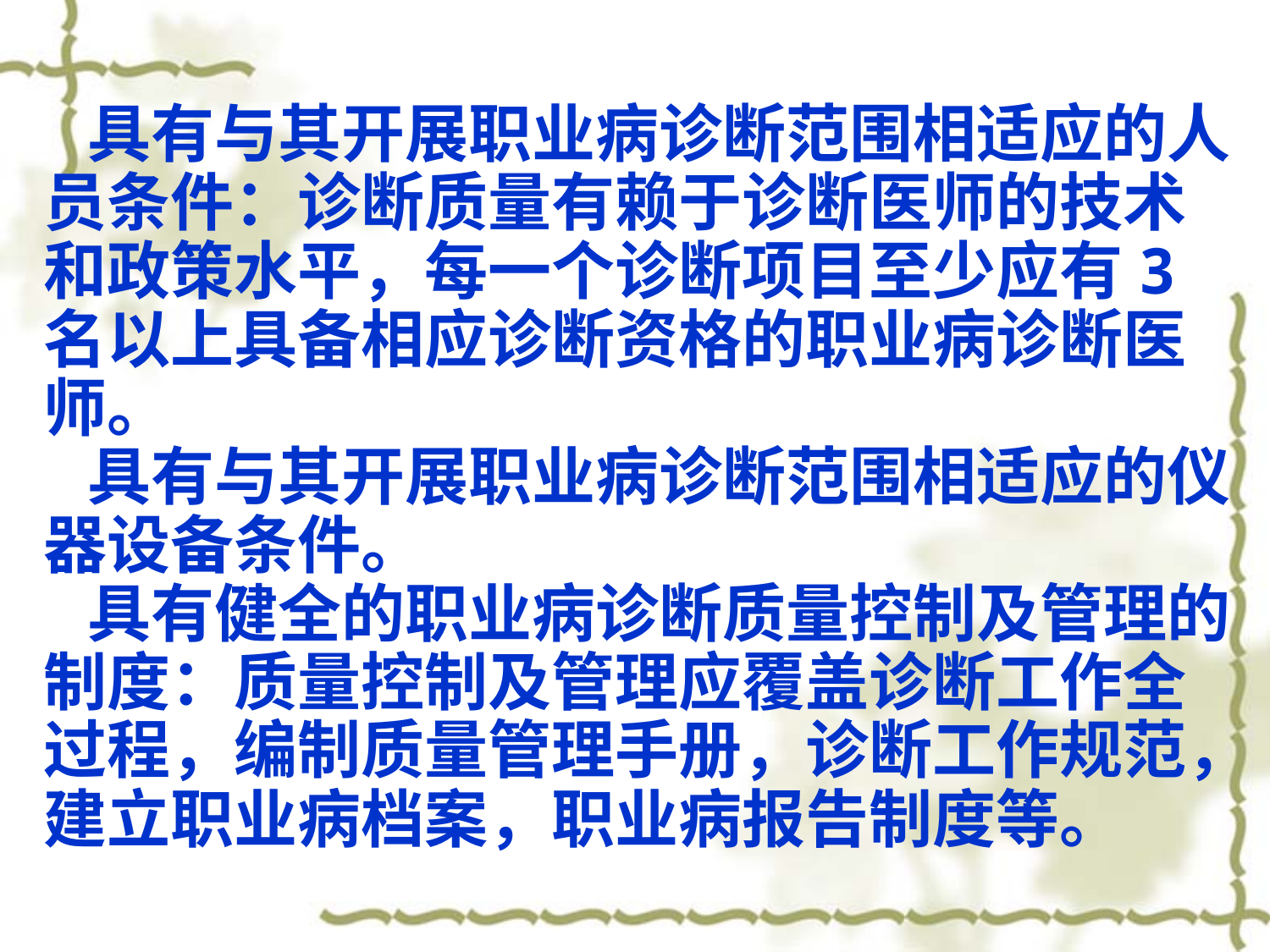

具有与其开展职业病诊断范围相适应的人员条件：诊断质量有赖于诊断医师的技术和政策水平，每一个诊断项目至少应有3名以上具备相应诊断资格的职业病诊断医师。
  具有与其开展职业病诊断范围相适应的仪器设备条件。
  具有健全的职业病诊断质量控制及管理的制度：质量控制及管理应覆盖诊断工作全过程，编制质量管理手册，诊断工作规范，建立职业病档案，职业病报告制度等。